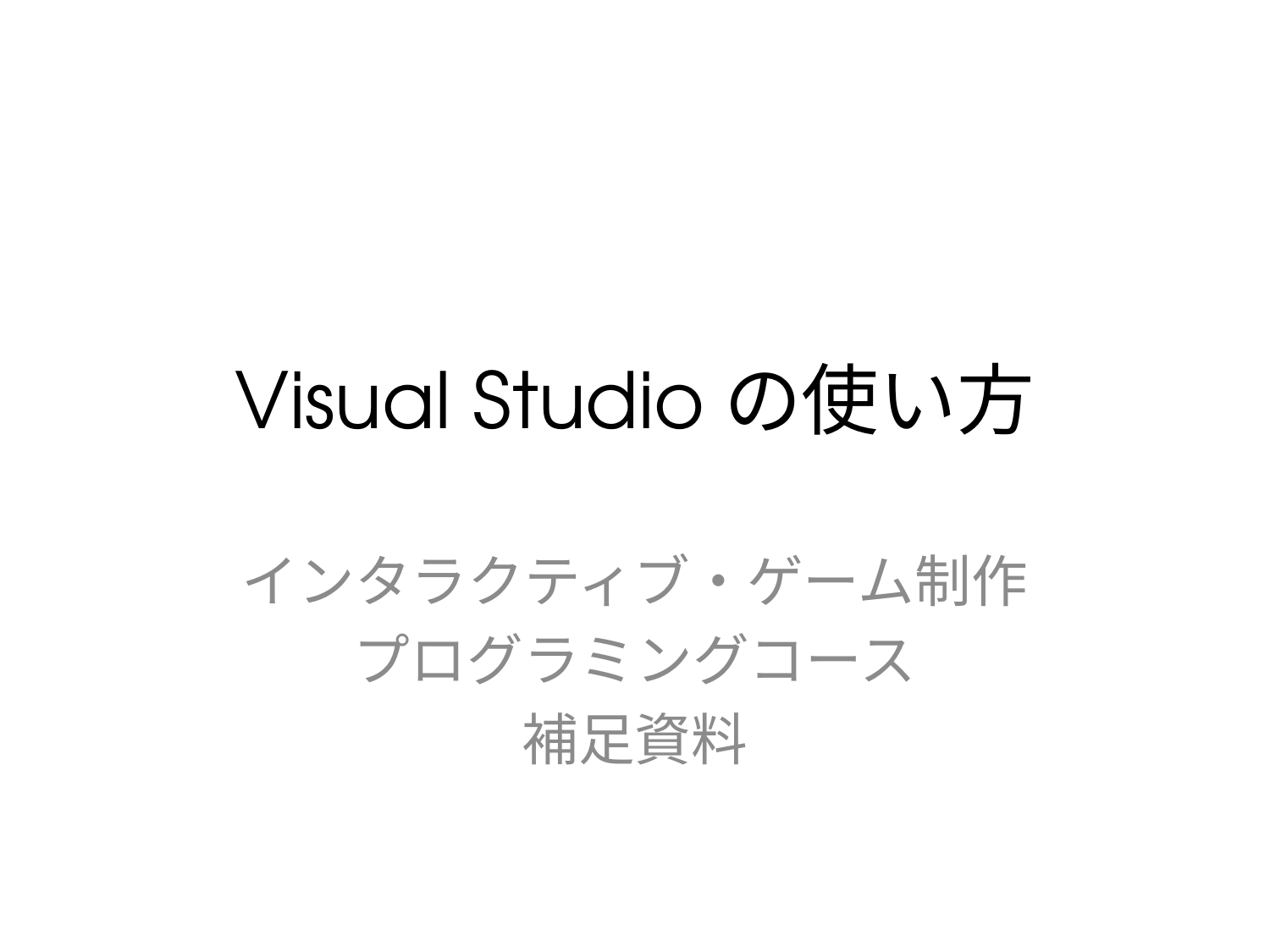

# Visual Studioの使い方
インタラクティブ・ゲーム制作
プログラミングコース
補足資料